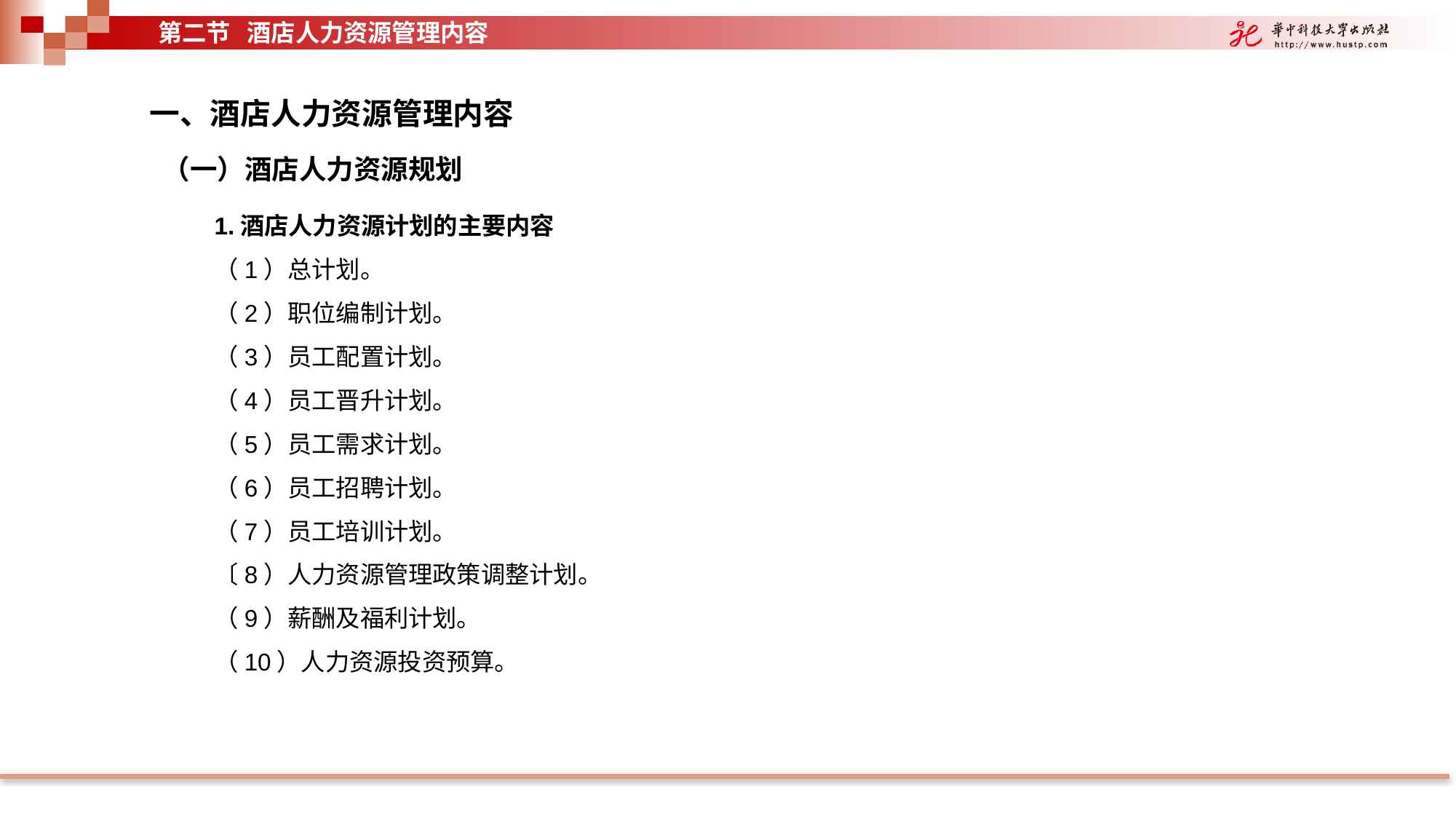

第二节   酒店人力资源管理内容
一、酒店人力资源管理内容
（一）酒店人力资源规划
1.酒店人力资源计划的主要内容
（1）总计划。
（2）职位编制计划。
（3）员工配置计划。
（4）员工晋升计划。
（5）员工需求计划。
（6）员工招聘计划。
（7）员工培训计划。
〔8）人力资源管理政策调整计划。
（9）薪酬及福利计划。
（10）人力资源投资预算。